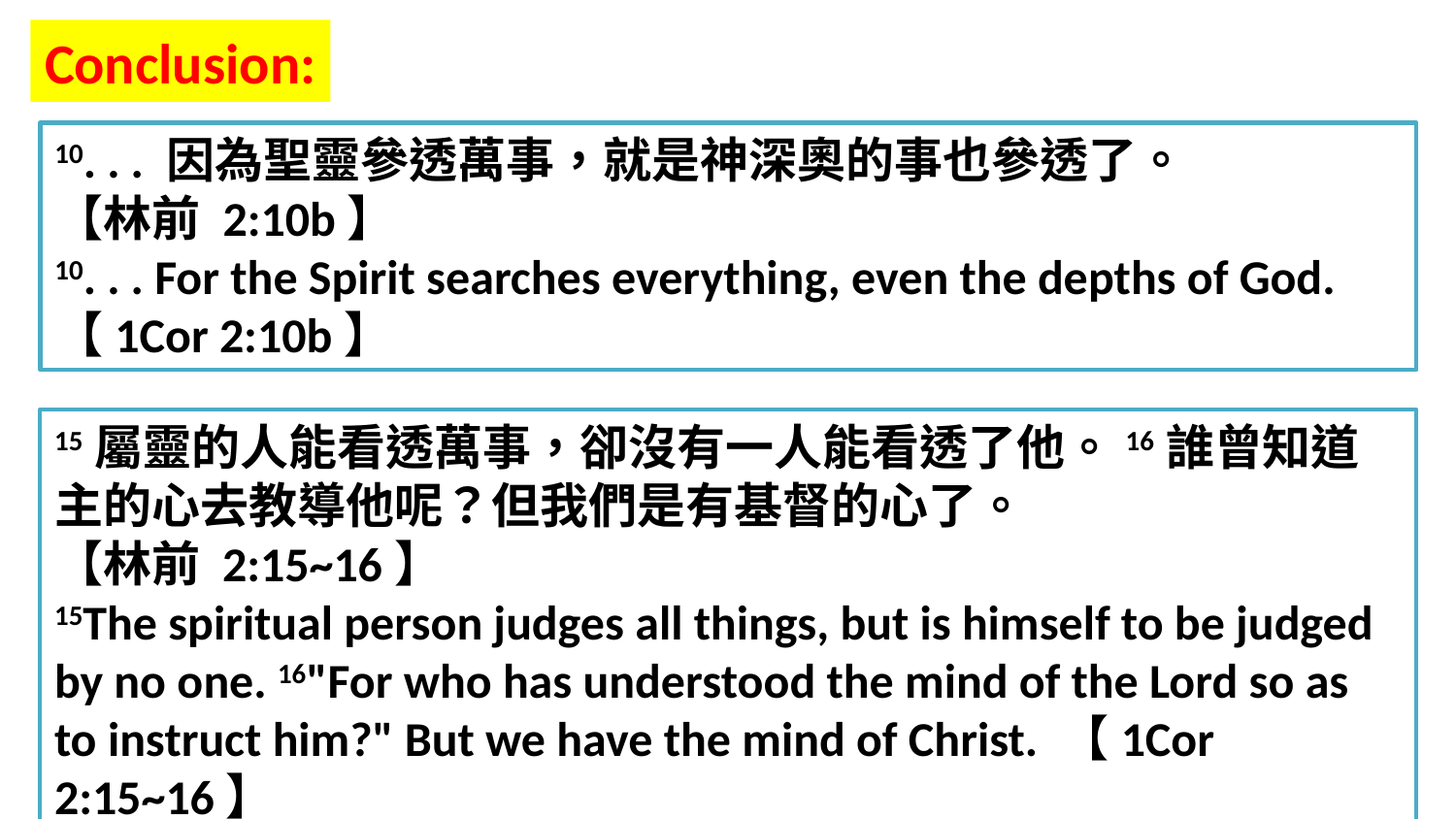

Conclusion:
10. . . 因為聖靈參透萬事，就是神深奧的事也參透了。
【林前 2:10b】
10. . . For the Spirit searches everything, even the depths of God. 【1Cor 2:10b】
15屬靈的人能看透萬事，卻沒有一人能看透了他。16誰曾知道主的心去教導他呢？但我們是有基督的心了。
【林前 2:15~16】
15The spiritual person judges all things, but is himself to be judged by no one. 16"For who has understood the mind of the Lord so as to instruct him?" But we have the mind of Christ. 【1Cor 2:15~16】